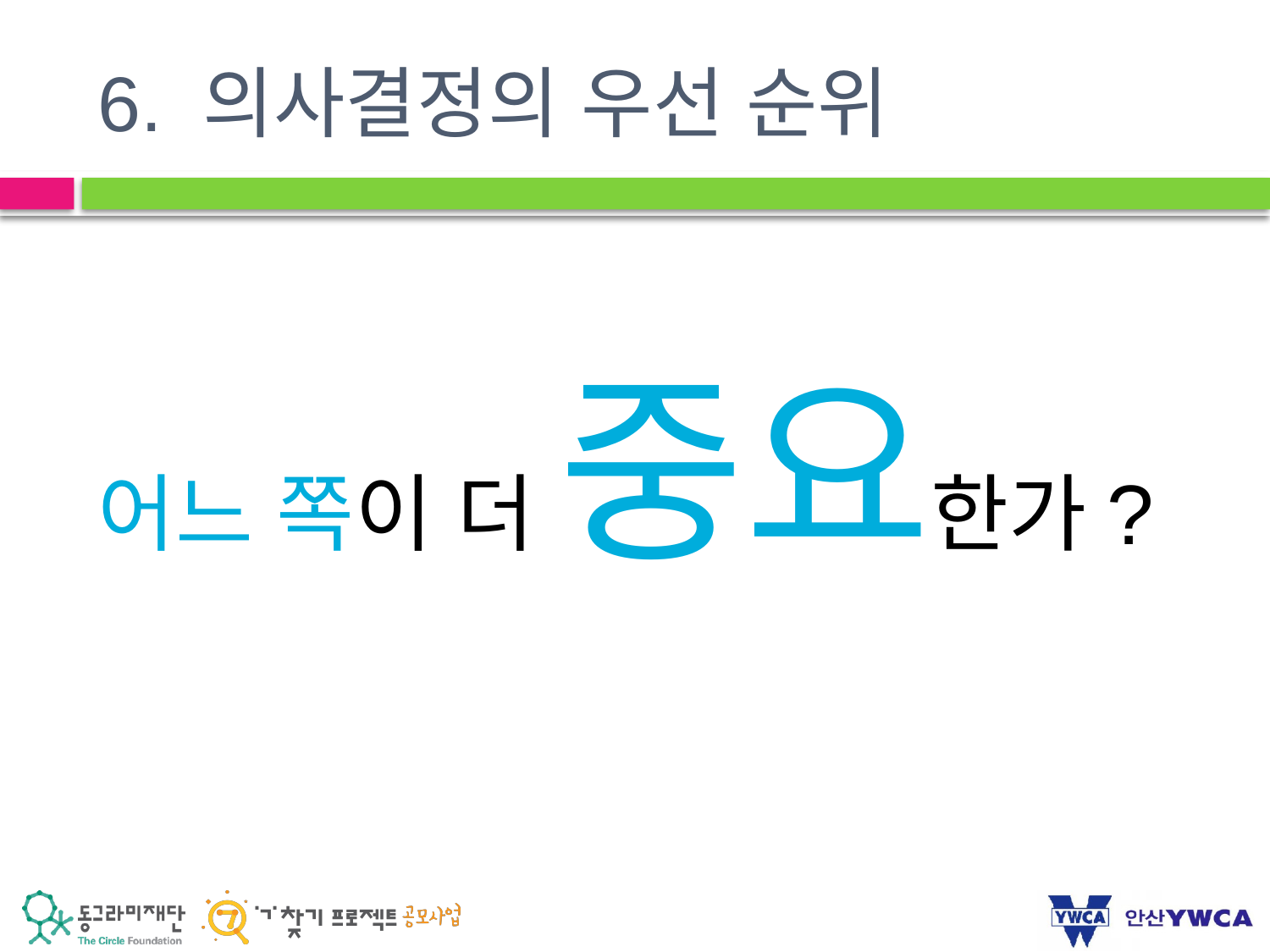

# 6. 의사결정의 우선 순위

어느 쪽이 더 중요한가?